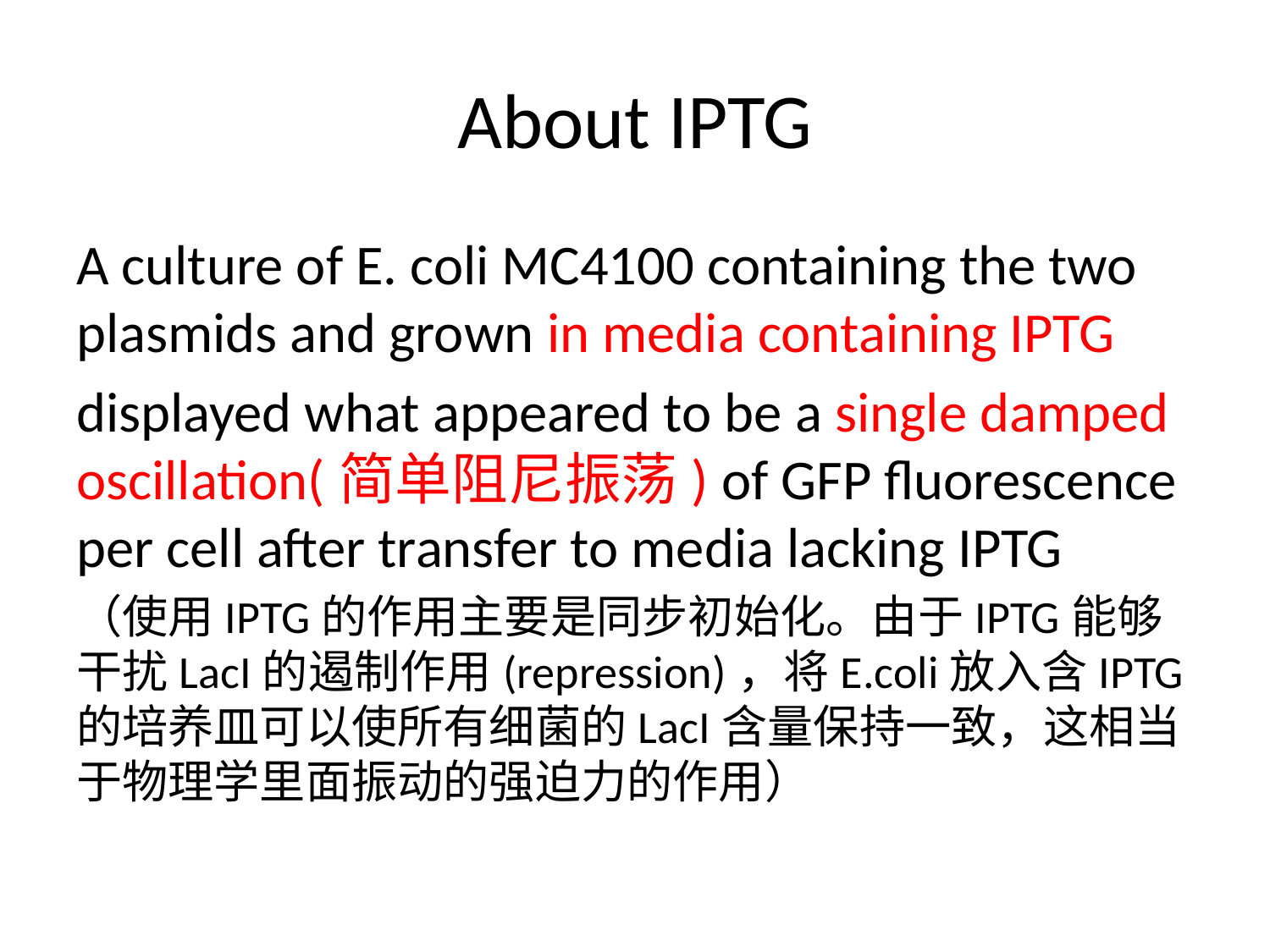

# About IPTG
A culture of E. coli MC4100 containing the two plasmids and grown in media containing IPTG
displayed what appeared to be a single damped oscillation(简单阻尼振荡) of GFP fluorescence per cell after transfer to media lacking IPTG
（使用IPTG的作用主要是同步初始化。由于IPTG能够干扰LacI的遏制作用(repression)，将E.coli放入含IPTG的培养皿可以使所有细菌的LacI含量保持一致，这相当于物理学里面振动的强迫力的作用）